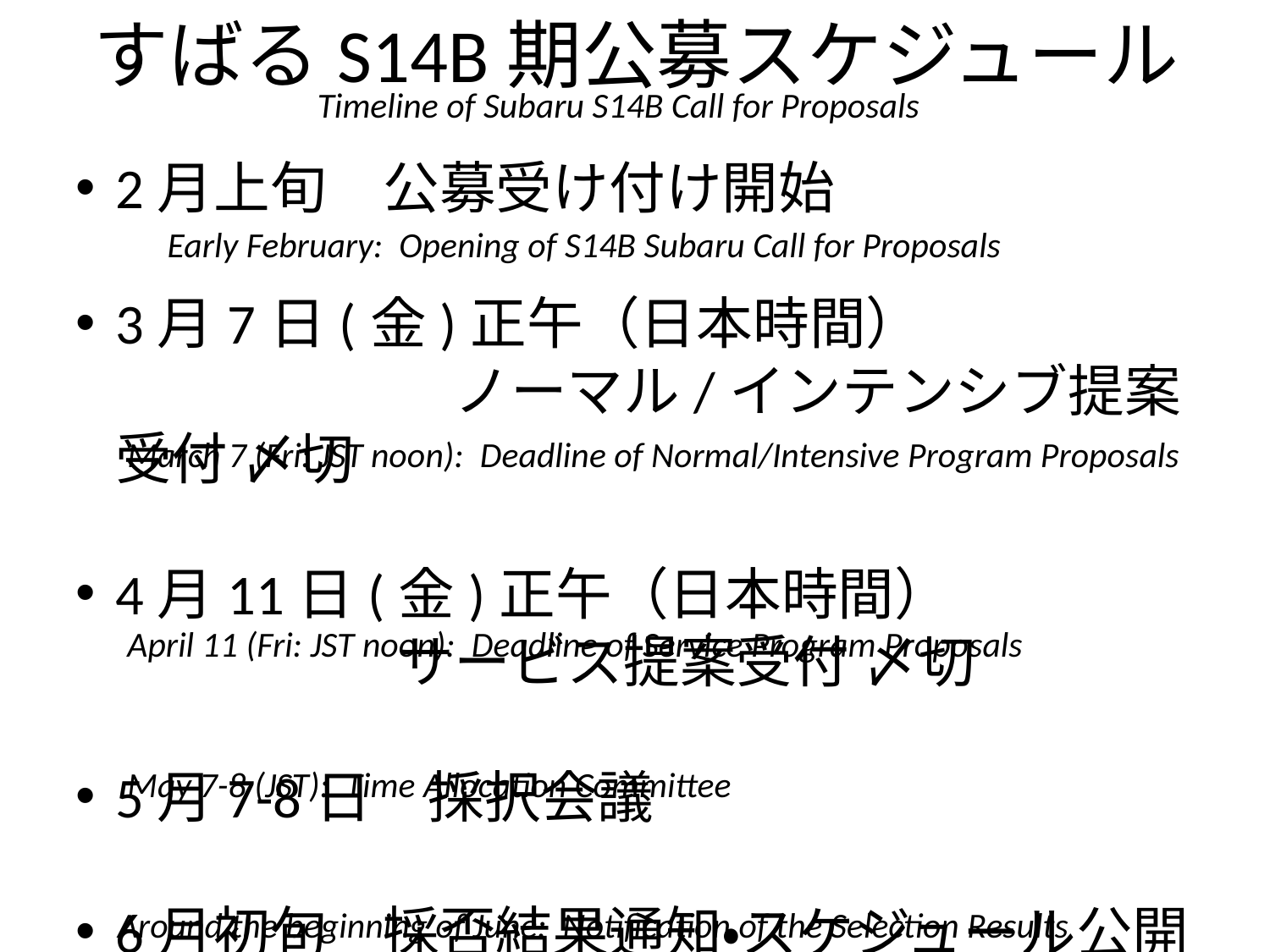

# すばるS14B期公募スケジュール
Timeline of Subaru S14B Call for Proposals
2月上旬　公募受け付け開始

3月7日(金)正午（日本時間）　　　　　　　　　　　ノーマル/インテンシブ提案受付 〆切

4月11日(金)正午（日本時間）　　　　　　　　　サービス提案受付 〆切

5月7-8日　採択会議

6月初旬　採否結果通知・スケジュール公開
Early February:  Opening of S14B Subaru Call for Proposals
March 7 (Fri: JST noon):  Deadline of Normal/Intensive Program Proposals
April 11 (Fri: JST noon):  Deadline of Service Program Proposals
May 7-8 (JST):  Time Allocation Committee
Around the beginning of June:  Notification of the Selection Results